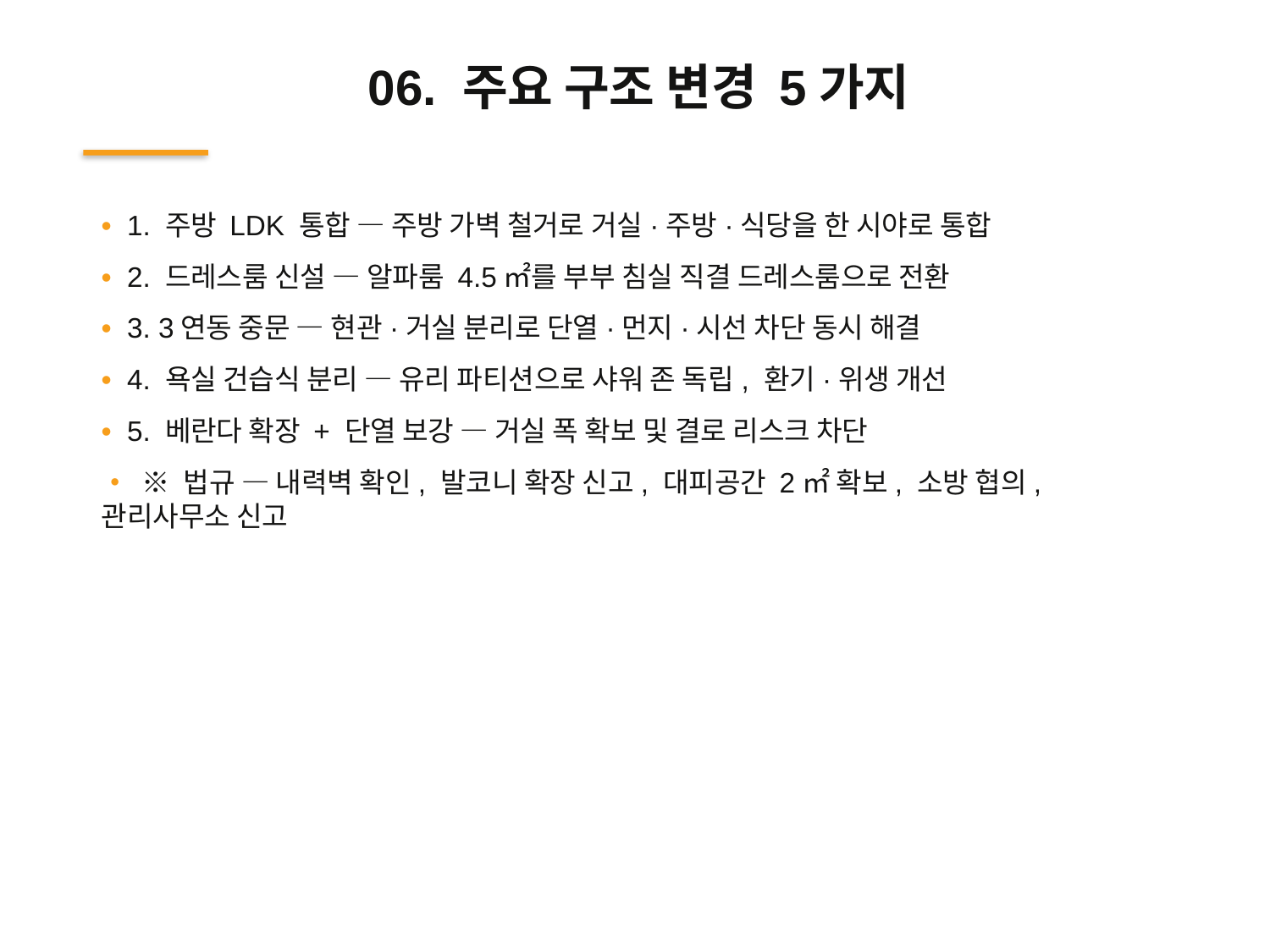

06. 주요 구조 변경 5가지

•  1. 주방 LDK 통합 — 주방 가벽 철거로 거실·주방·식당을 한 시야로 통합
•  2. 드레스룸 신설 — 알파룸 4.5㎡를 부부 침실 직결 드레스룸으로 전환
•  3. 3연동 중문 — 현관·거실 분리로 단열·먼지·시선 차단 동시 해결
•  4. 욕실 건습식 분리 — 유리 파티션으로 샤워 존 독립, 환기·위생 개선
•  5. 베란다 확장 + 단열 보강 — 거실 폭 확보 및 결로 리스크 차단
•  ※ 법규 — 내력벽 확인, 발코니 확장 신고, 대피공간 2㎡ 확보, 소방 협의, 관리사무소 신고